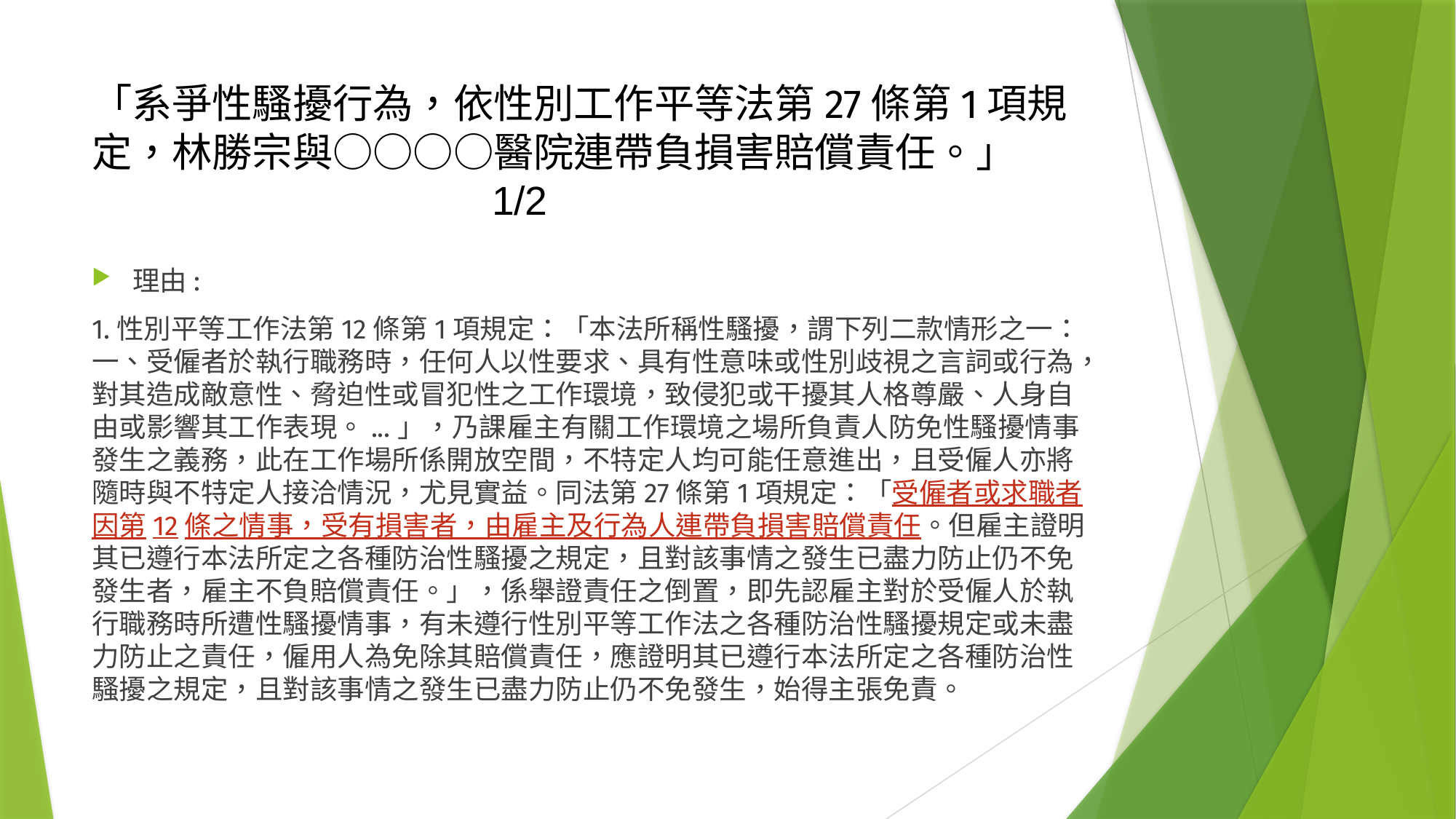

# 「系爭性騷擾行為，依性別工作平等法第27條第1項規定，林勝宗與○○○○醫院連帶負損害賠償責任。」 1/2
理由:
1.性別平等工作法第12條第1項規定：「本法所稱性騷擾，謂下列二款情形之一：一、受僱者於執行職務時，任何人以性要求、具有性意味或性別歧視之言詞或行為，對其造成敵意性、脅迫性或冒犯性之工作環境，致侵犯或干擾其人格尊嚴、人身自由或影響其工作表現。...」，乃課雇主有關工作環境之場所負責人防免性騷擾情事發生之義務，此在工作場所係開放空間，不特定人均可能任意進出，且受僱人亦將隨時與不特定人接洽情況，尤見實益。同法第27條第1項規定：「受僱者或求職者因第12條之情事，受有損害者，由雇主及行為人連帶負損害賠償責任。但雇主證明其已遵行本法所定之各種防治性騷擾之規定，且對該事情之發生已盡力防止仍不免發生者，雇主不負賠償責任。」，係舉證責任之倒置，即先認雇主對於受僱人於執行職務時所遭性騷擾情事，有未遵行性別平等工作法之各種防治性騷擾規定或未盡力防止之責任，僱用人為免除其賠償責任，應證明其已遵行本法所定之各種防治性騷擾之規定，且對該事情之發生已盡力防止仍不免發生，始得主張免責。